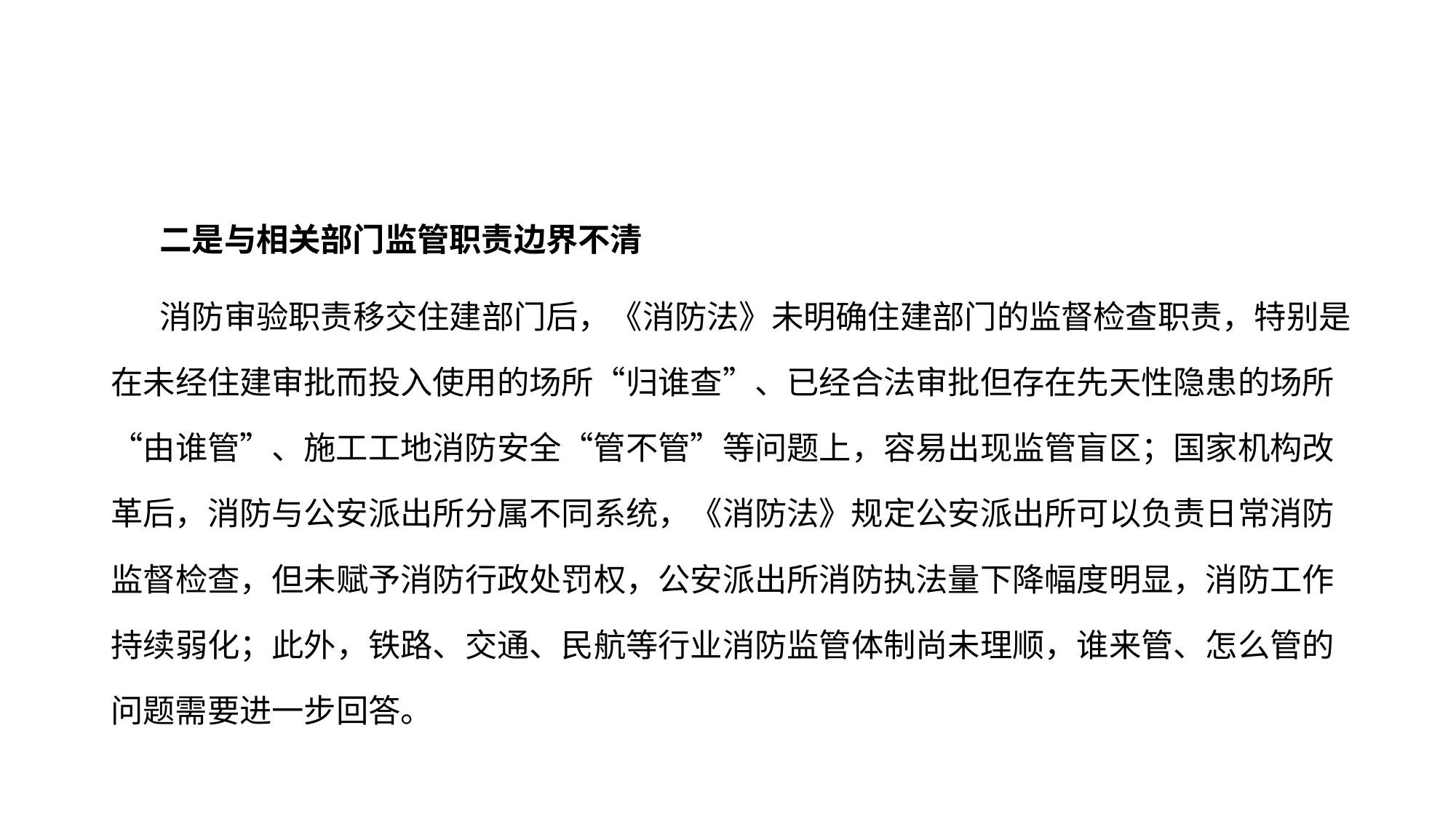

#
二是与相关部门监管职责边界不清
消防审验职责移交住建部门后，《消防法》未明确住建部门的监督检查职责，特别是在未经住建审批而投入使用的场所“归谁查”、已经合法审批但存在先天性隐患的场所“由谁管”、施工工地消防安全“管不管”等问题上，容易出现监管盲区；国家机构改革后，消防与公安派出所分属不同系统，《消防法》规定公安派出所可以负责日常消防监督检查，但未赋予消防行政处罚权，公安派出所消防执法量下降幅度明显，消防工作持续弱化；此外，铁路、交通、民航等行业消防监管体制尚未理顺，谁来管、怎么管的问题需要进一步回答。